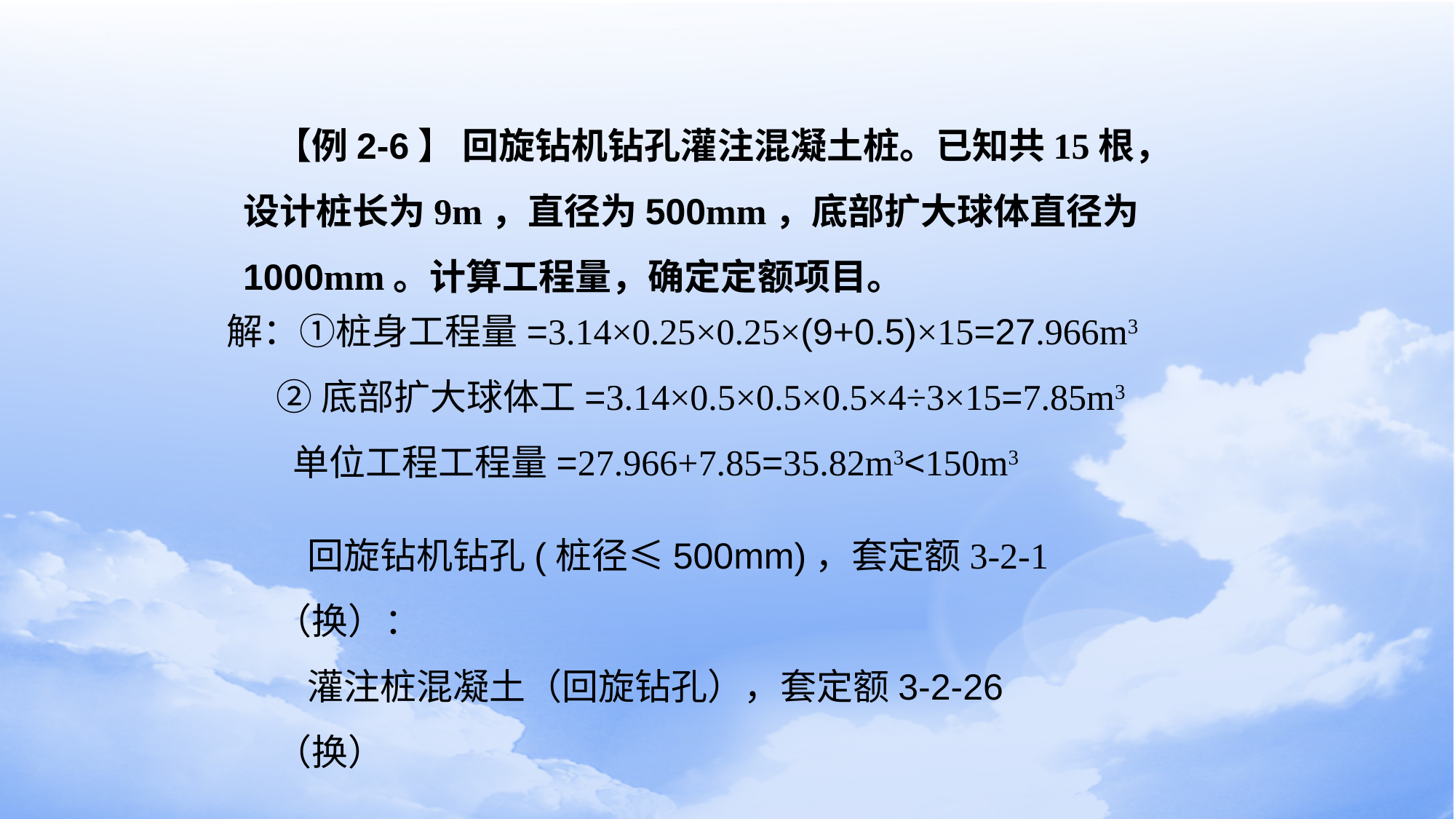

【例2-6】 回旋钻机钻孔灌注混凝土桩。已知共15根，设计桩长为9m，直径为500mm，底部扩大球体直径为1000mm。计算工程量，确定定额项目。

解：①桩身工程量=3.14×0.25×0.25×(9+0.5)×15=27.966m3
      ②底部扩大球体工=3.14×0.5×0.5×0.5×4÷3×15=7.85m3
       单位工程工程量=27.966+7.85=35.82m3<150m3

回旋钻机钻孔(桩径≤500mm)，套定额3-2-1（换）：
灌注桩混凝土（回旋钻孔），套定额3-2-26（换）